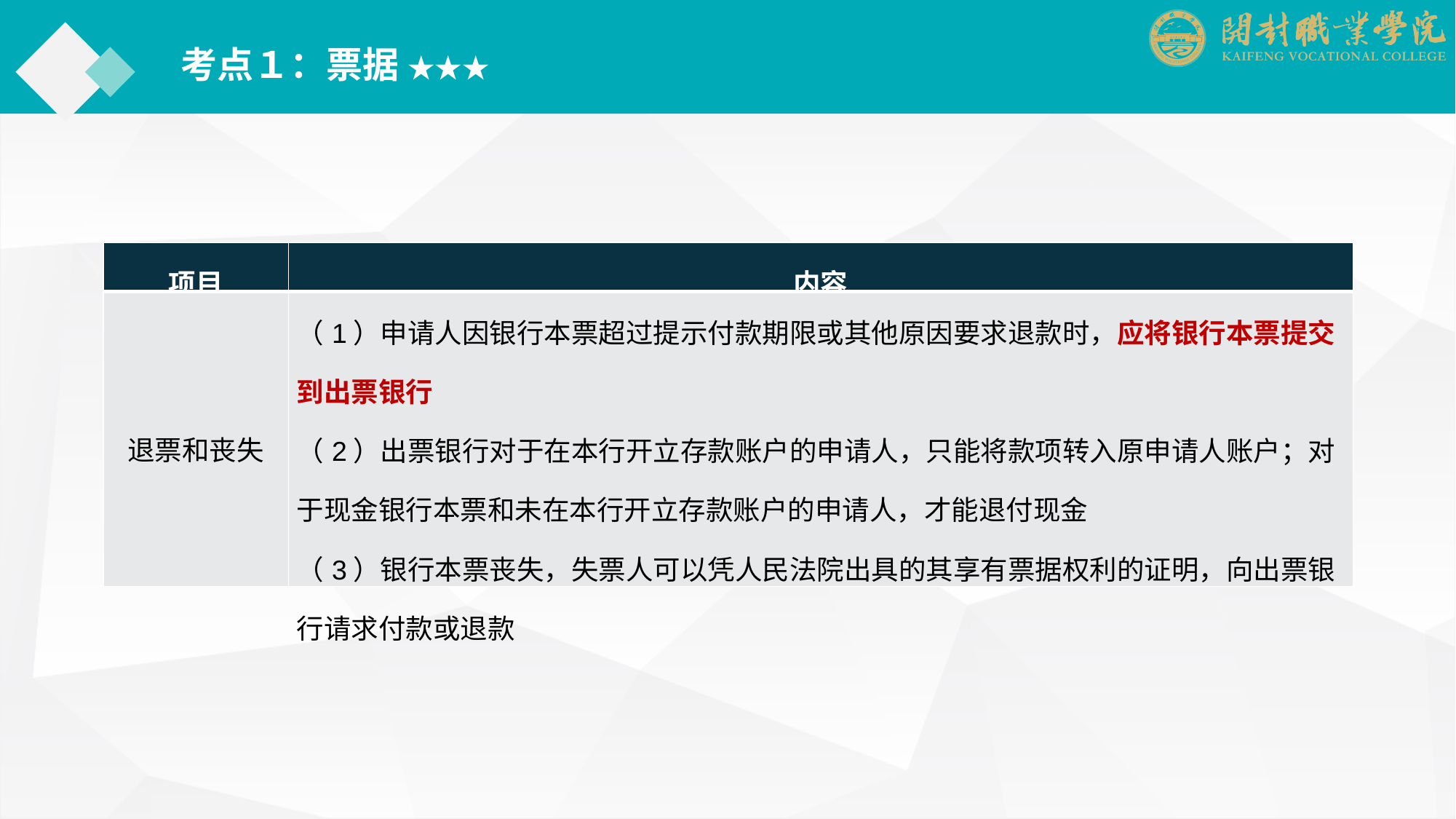

考点１：票据 ★★★
| 项目 | 内容 |
| --- | --- |
| 退票和丧失 | （1）申请人因银行本票超过提示付款期限或其他原因要求退款时，应将银行本票提交到出票银行 （2）出票银行对于在本行开立存款账户的申请人，只能将款项转入原申请人账户；对于现金银行本票和未在本行开立存款账户的申请人，才能退付现金 （3）银行本票丧失，失票人可以凭人民法院出具的其享有票据权利的证明，向出票银行请求付款或退款 |